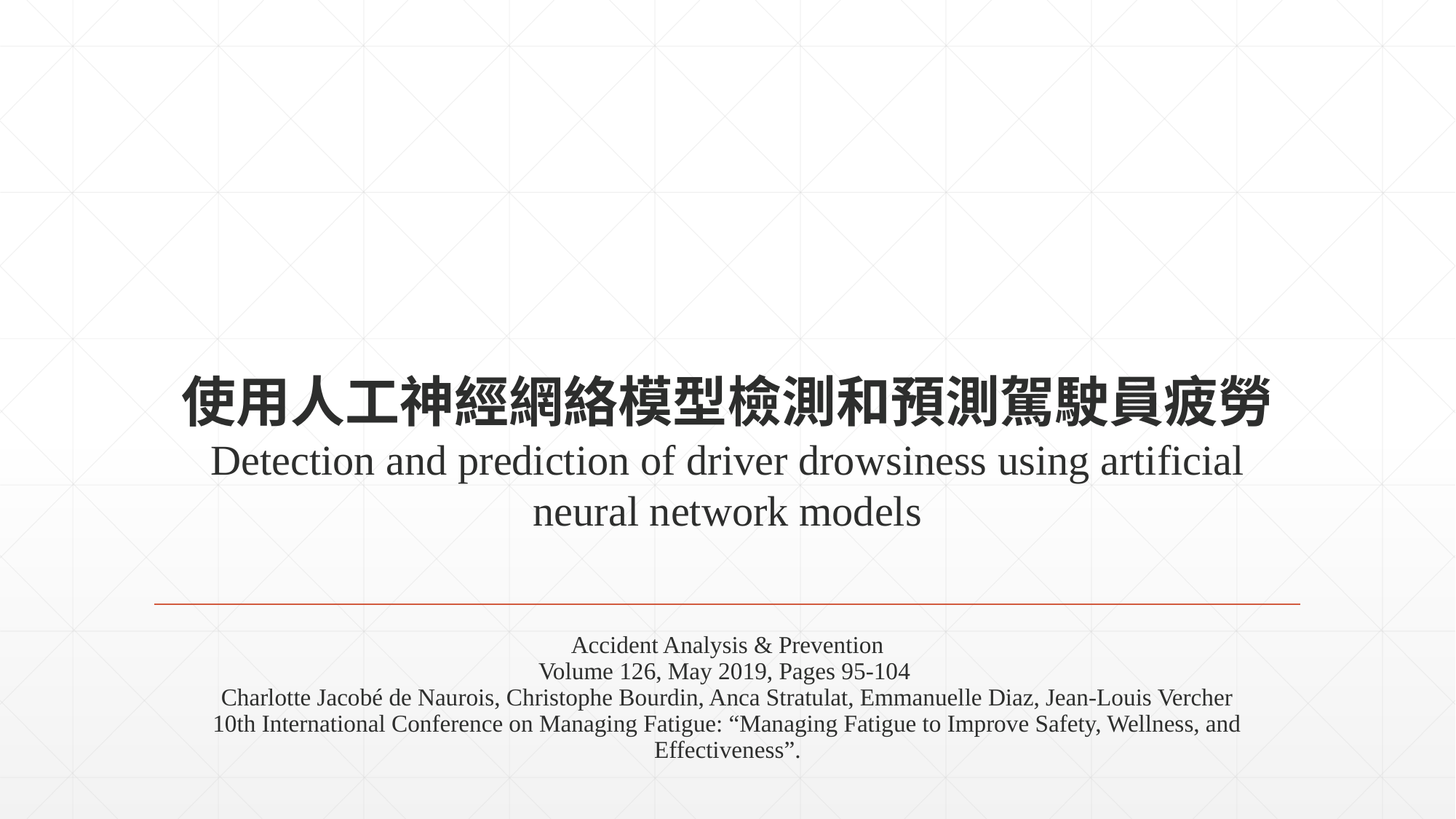

# 使用人工神經網絡模型檢測和預測駕駛員疲勞 Detection and prediction of driver drowsiness using artificial neural network models
Accident Analysis & Prevention
Volume 126, May 2019, Pages 95-104
Charlotte Jacobé de Naurois, Christophe Bourdin, Anca Stratulat, Emmanuelle Diaz, Jean-Louis Vercher
10th International Conference on Managing Fatigue: “Managing Fatigue to Improve Safety, Wellness, and Effectiveness”.